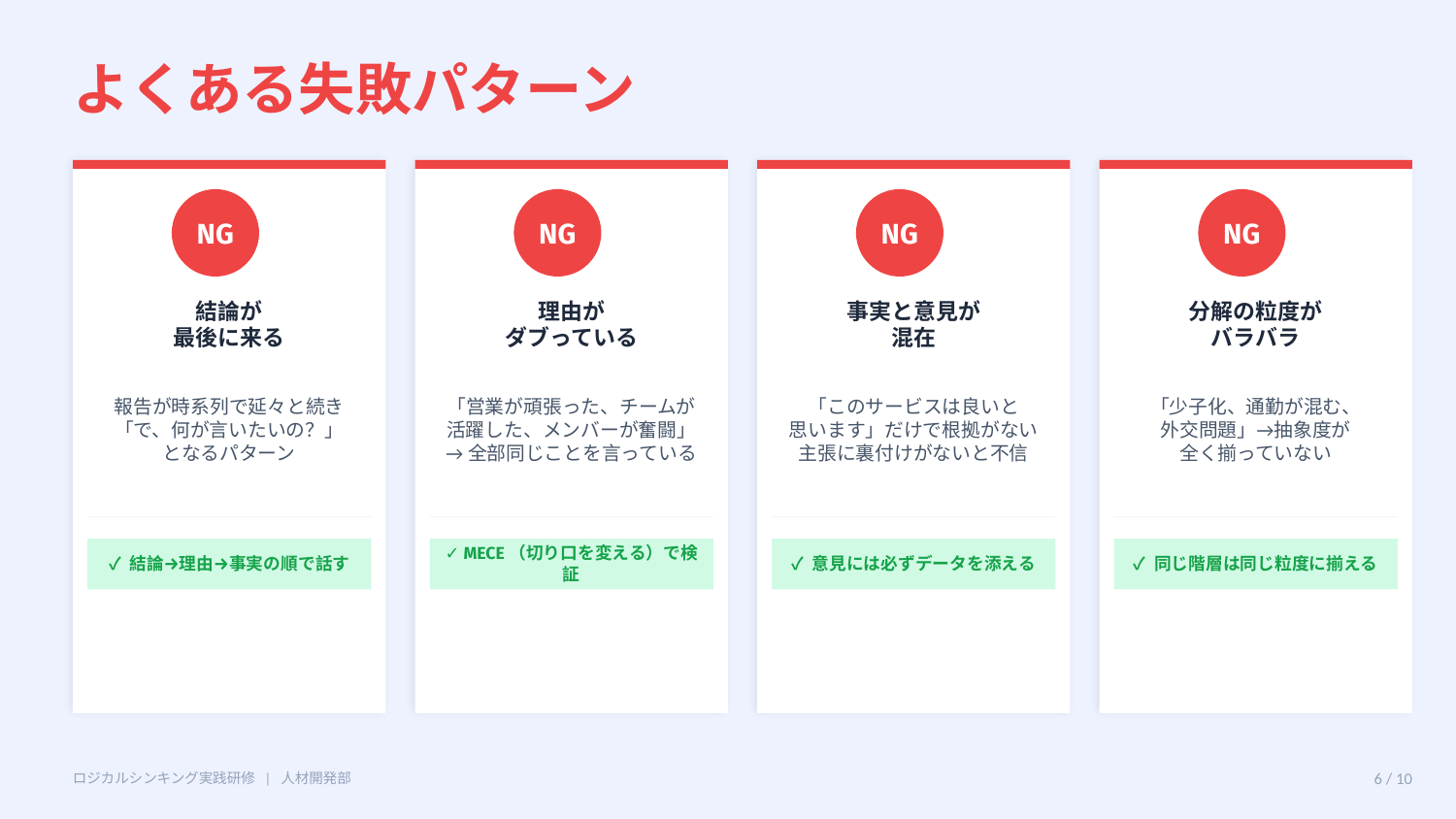

よくある失敗パターン

NG

NG

NG

NG
結論が
最後に来る
理由が
ダブっている
事実と意見が
混在
分解の粒度が
バラバラ
報告が時系列で延々と続き
「で、何が言いたいの？」
となるパターン
「営業が頑張った、チームが
活躍した、メンバーが奮闘」
→全部同じことを言っている
「このサービスは良いと
思います」だけで根拠がない
主張に裏付けがないと不信
「少子化、通勤が混む、
外交問題」→抽象度が
全く揃っていない

✓ 結論→理由→事実の順で話す
✓ MECE（切り口を変える）で検証
✓ 意見には必ずデータを添える
✓ 同じ階層は同じ粒度に揃える
ロジカルシンキング実践研修  |  人材開発部
6 / 10